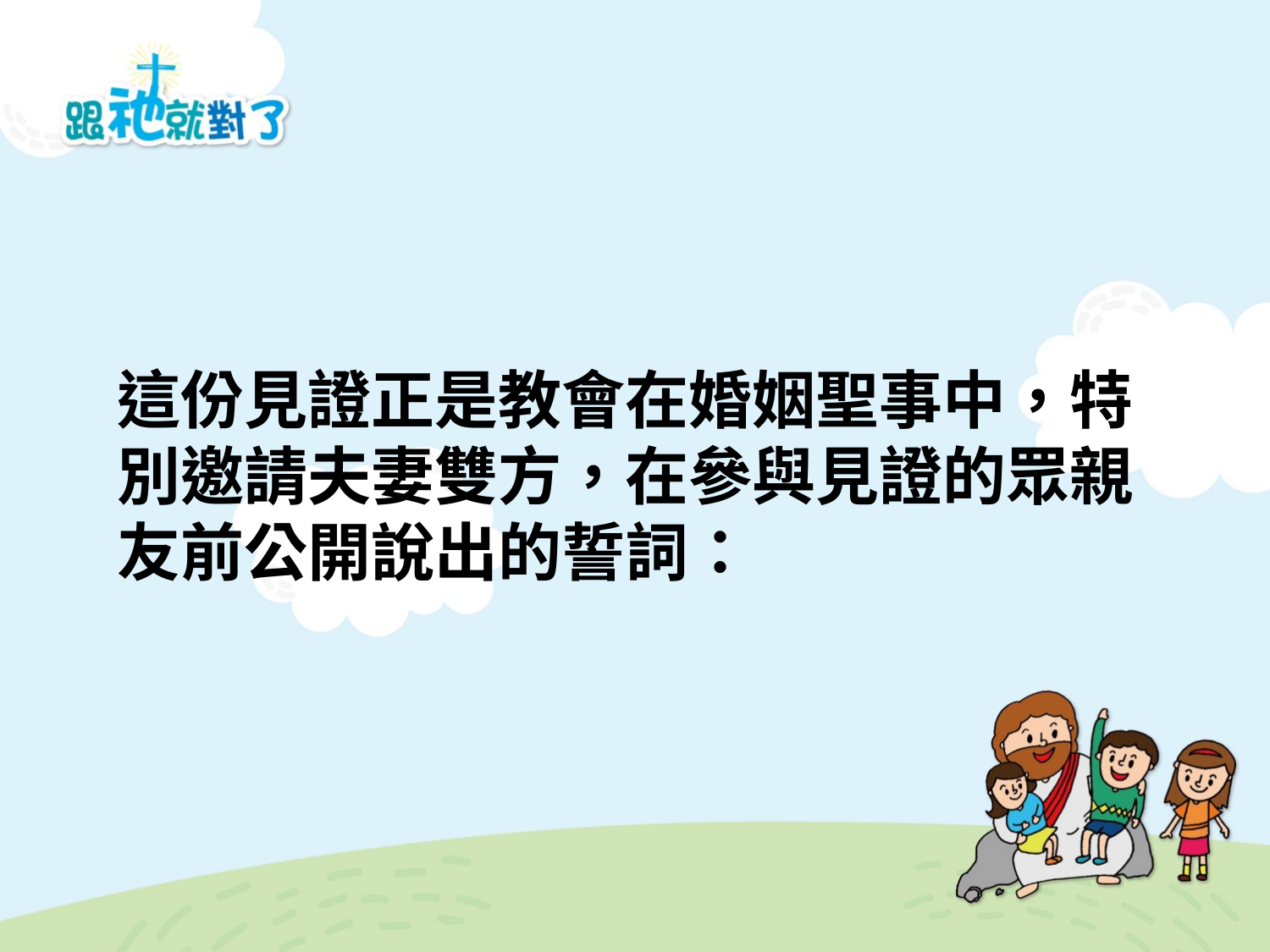

這份見證正是教會在婚姻聖事中，特別邀請夫妻雙方，在參與見證的眾親友前公開說出的誓詞：